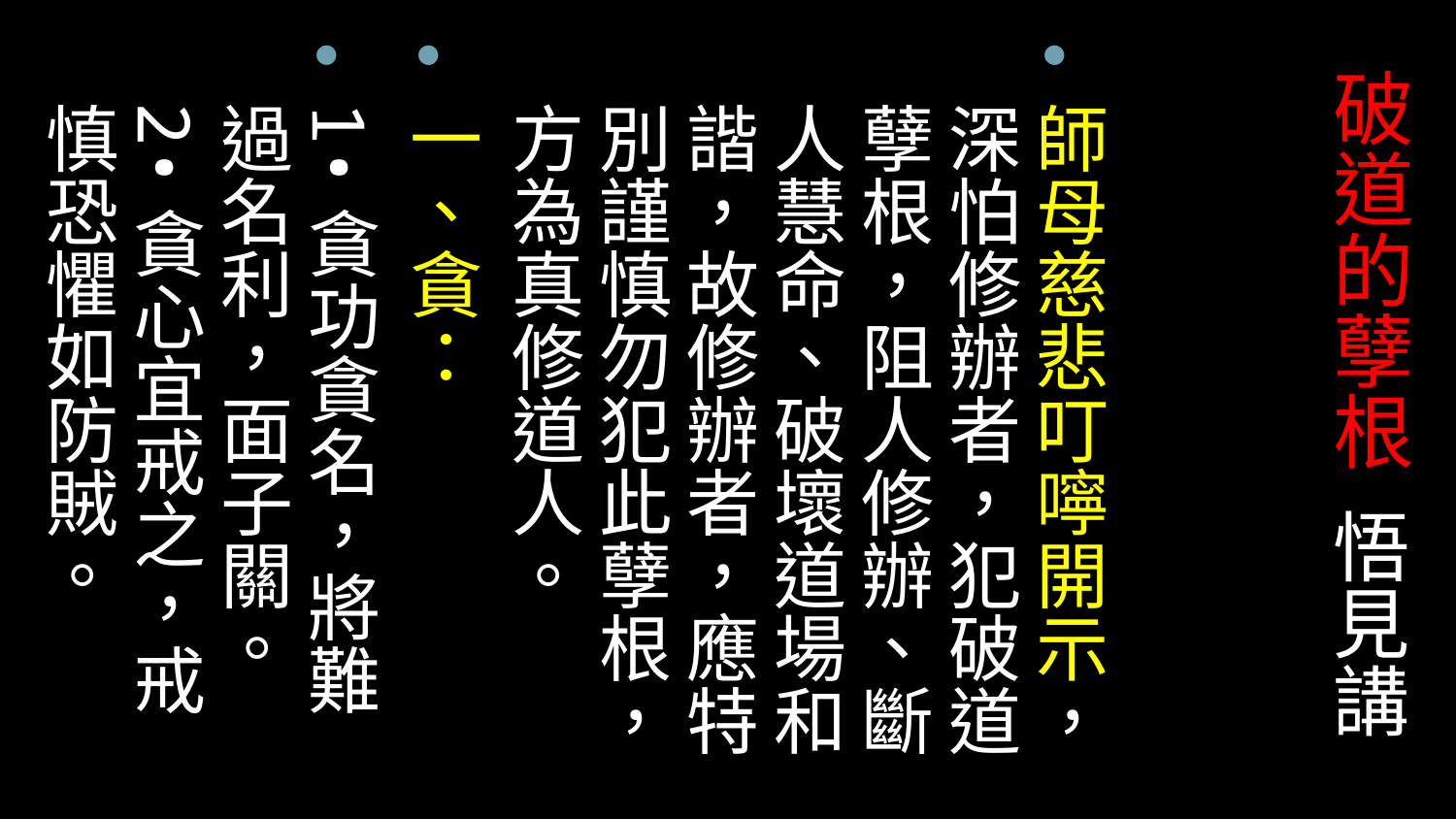

# 破道的孽根  悟見講
師母慈悲叮嚀開示，深怕修辦者，犯破道孽根，阻人修辦、斷人慧命、破壞道場和諧，故修辦者，應特別謹慎勿犯此孽根，方為真修道人。
一、貪：
1•貪功貪名，將難過名利，面子關。
2•貪心宜戒之，戒慎恐懼如防賊。